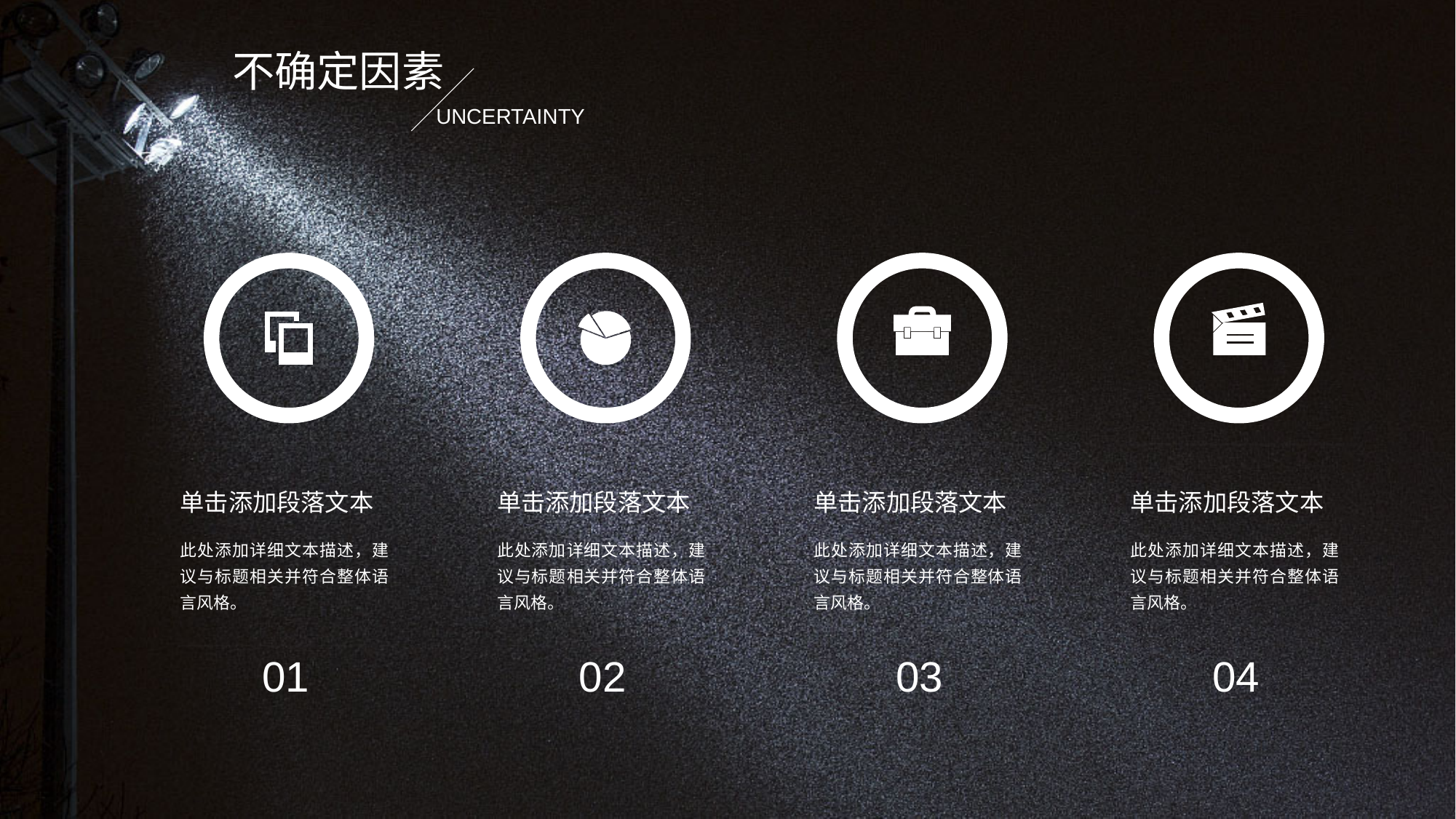

不确定因素
UNCERTAINTY

单击添加段落文本
此处添加详细文本描述，建议与标题相关并符合整体语言风格。

单击添加段落文本
此处添加详细文本描述，建议与标题相关并符合整体语言风格。

单击添加段落文本
此处添加详细文本描述，建议与标题相关并符合整体语言风格。

单击添加段落文本
此处添加详细文本描述，建议与标题相关并符合整体语言风格。

01
02
03
04